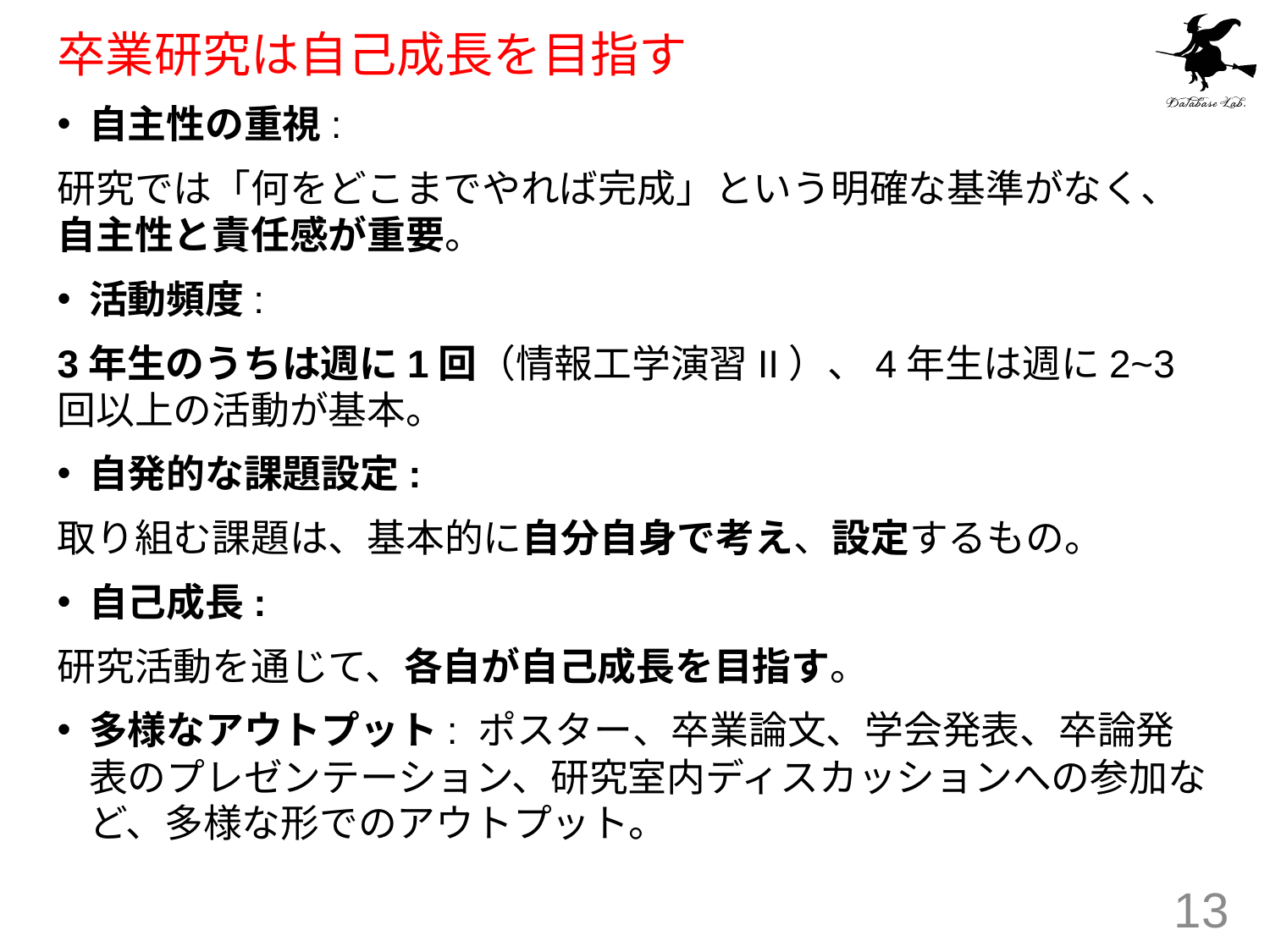

# 卒業研究は自己成長を目指す
自主性の重視:
研究では「何をどこまでやれば完成」という明確な基準がなく、自主性と責任感が重要。
活動頻度:
3年生のうちは週に1回（情報工学演習II）、4年生は週に2~3回以上の活動が基本。
自発的な課題設定:
取り組む課題は、基本的に自分自身で考え、設定するもの。
自己成長:
研究活動を通じて、各自が自己成長を目指す。
多様なアウトプット: ポスター、卒業論文、学会発表、卒論発表のプレゼンテーション、研究室内ディスカッションへの参加など、多様な形でのアウトプット。
13